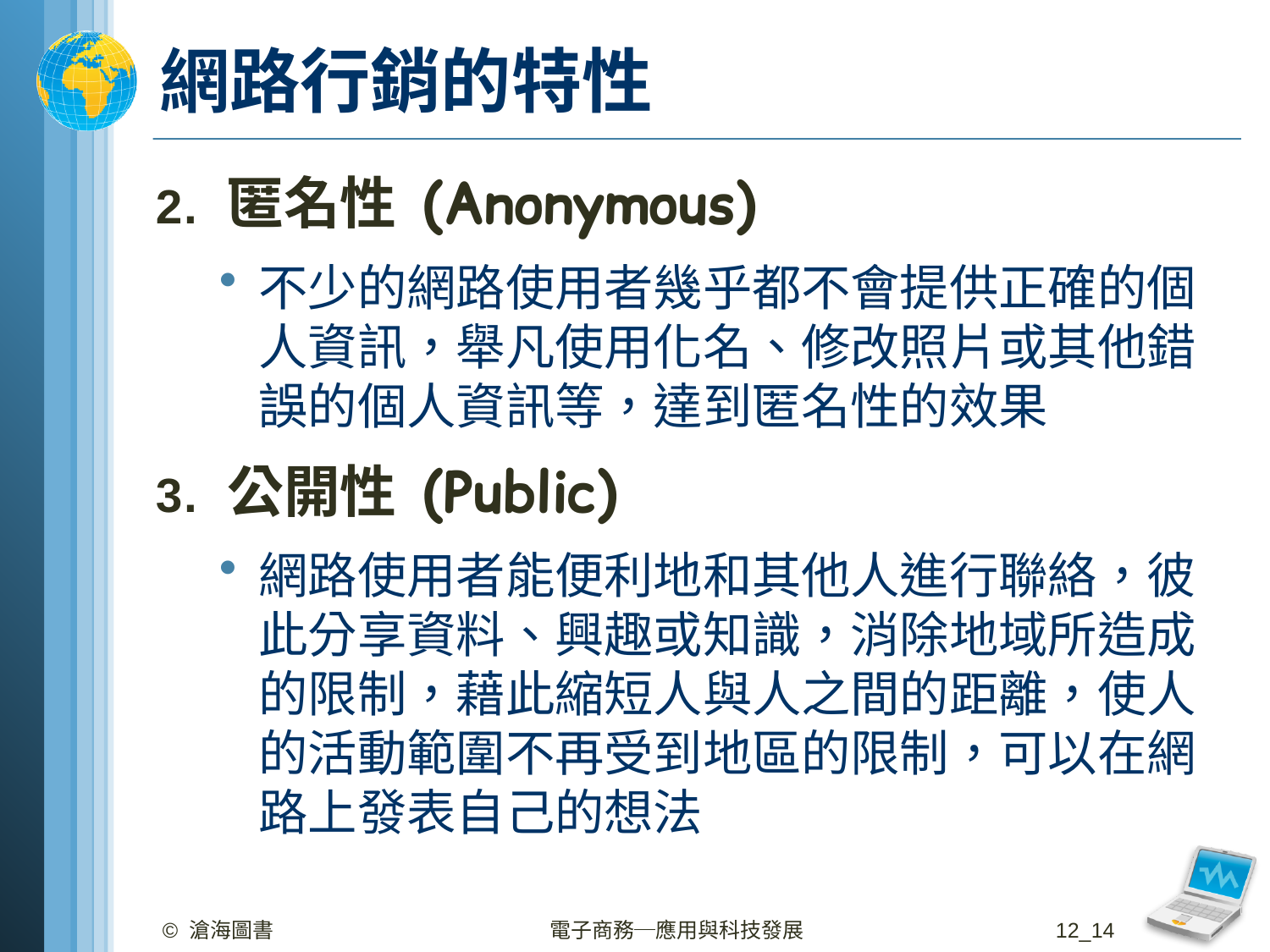

# 網路行銷的特性
匿名性 (Anonymous)
不少的網路使用者幾乎都不會提供正確的個人資訊，舉凡使用化名、修改照片或其他錯誤的個人資訊等，達到匿名性的效果
公開性 (Public)
網路使用者能便利地和其他人進行聯絡，彼此分享資料、興趣或知識，消除地域所造成的限制，藉此縮短人與人之間的距離，使人的活動範圍不再受到地區的限制，可以在網路上發表自己的想法
© 滄海圖書
電子商務─應用與科技發展
12_14